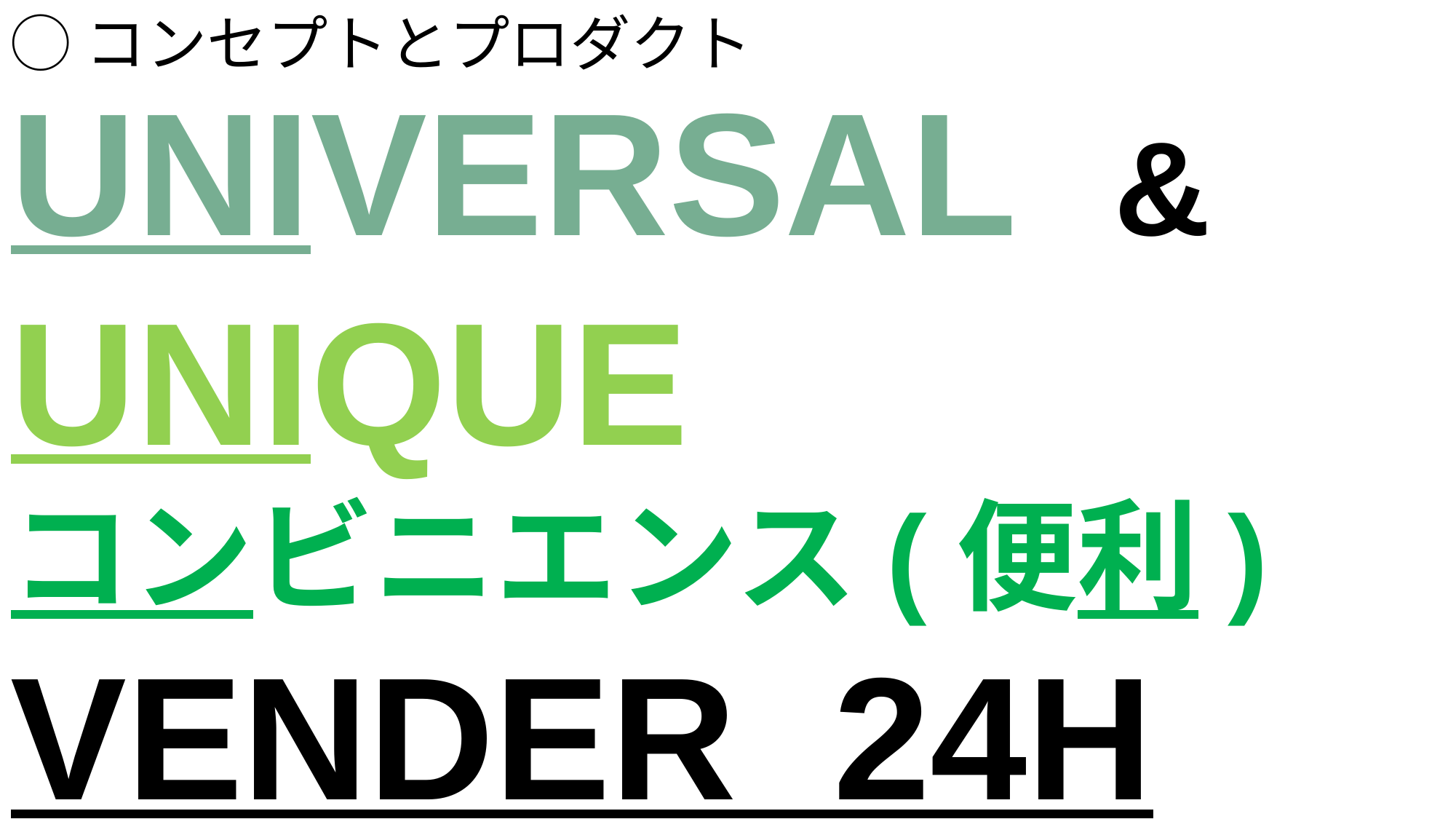

◯コンセプトとプロダクト
UNIVERSAL  &
UNIQUE
コンビニエンス(便利)
VENDER  24H